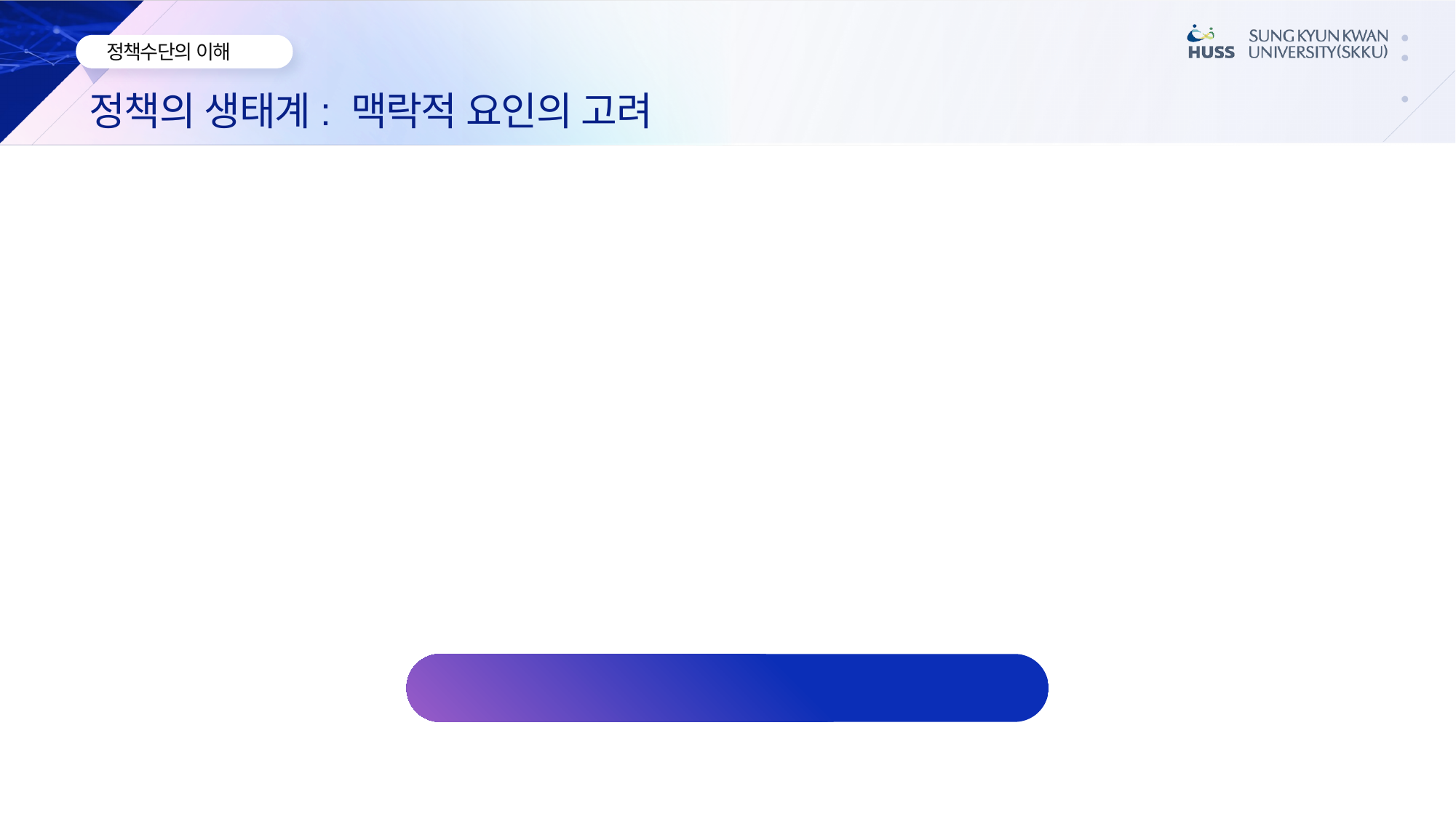

정책의 생태계: 맥락적 요인의 고려
'생태계', 즉 맥락적 요인 고려